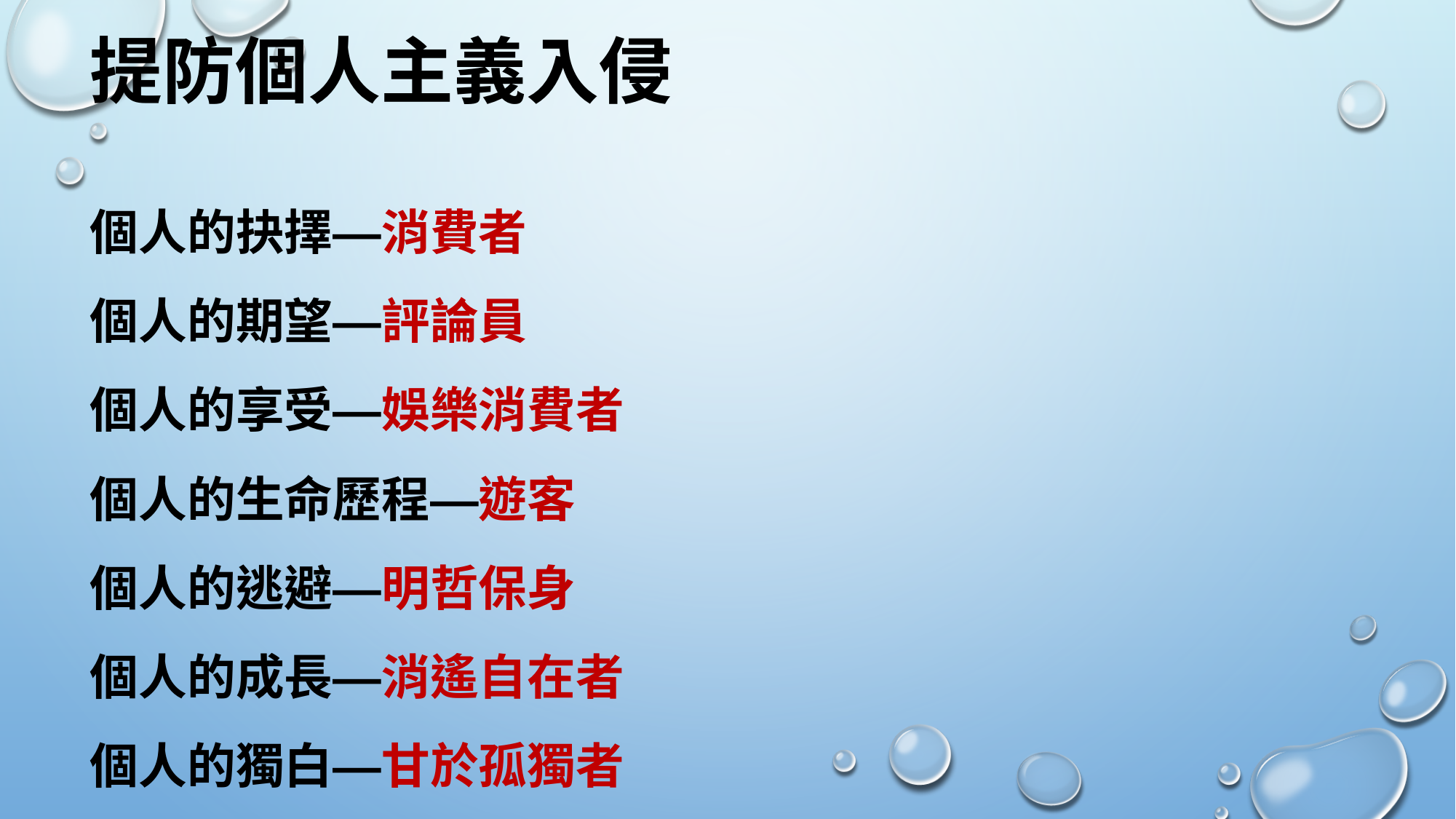

提防個人主義入侵

個人的抉擇—消費者
個人的期望—評論員
個人的享受—娛樂消費者
個人的生命歷程—遊客
個人的逃避—明哲保身
個人的成長—消遙自在者
個人的獨白—甘於孤獨者
個人主義者—我是自助的祭司